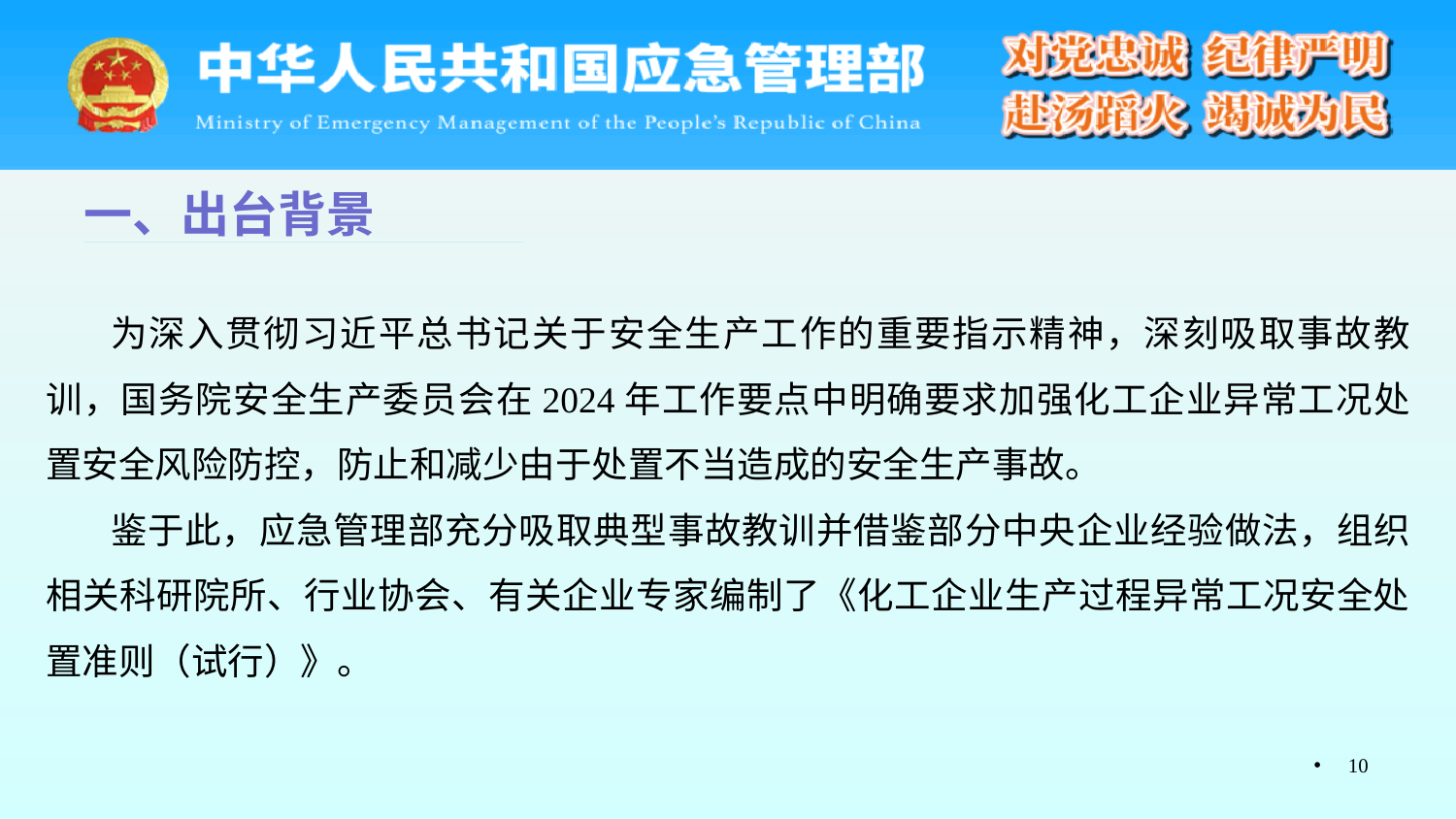

一、出台背景
为深入贯彻习近平总书记关于安全生产工作的重要指示精神，深刻吸取事故教训，国务院安全生产委员会在2024年工作要点中明确要求加强化工企业异常工况处置安全风险防控，防止和减少由于处置不当造成的安全生产事故。
鉴于此，应急管理部充分吸取典型事故教训并借鉴部分中央企业经验做法，组织相关科研院所、行业协会、有关企业专家编制了《化工企业生产过程异常工况安全处置准则（试行）》。
10